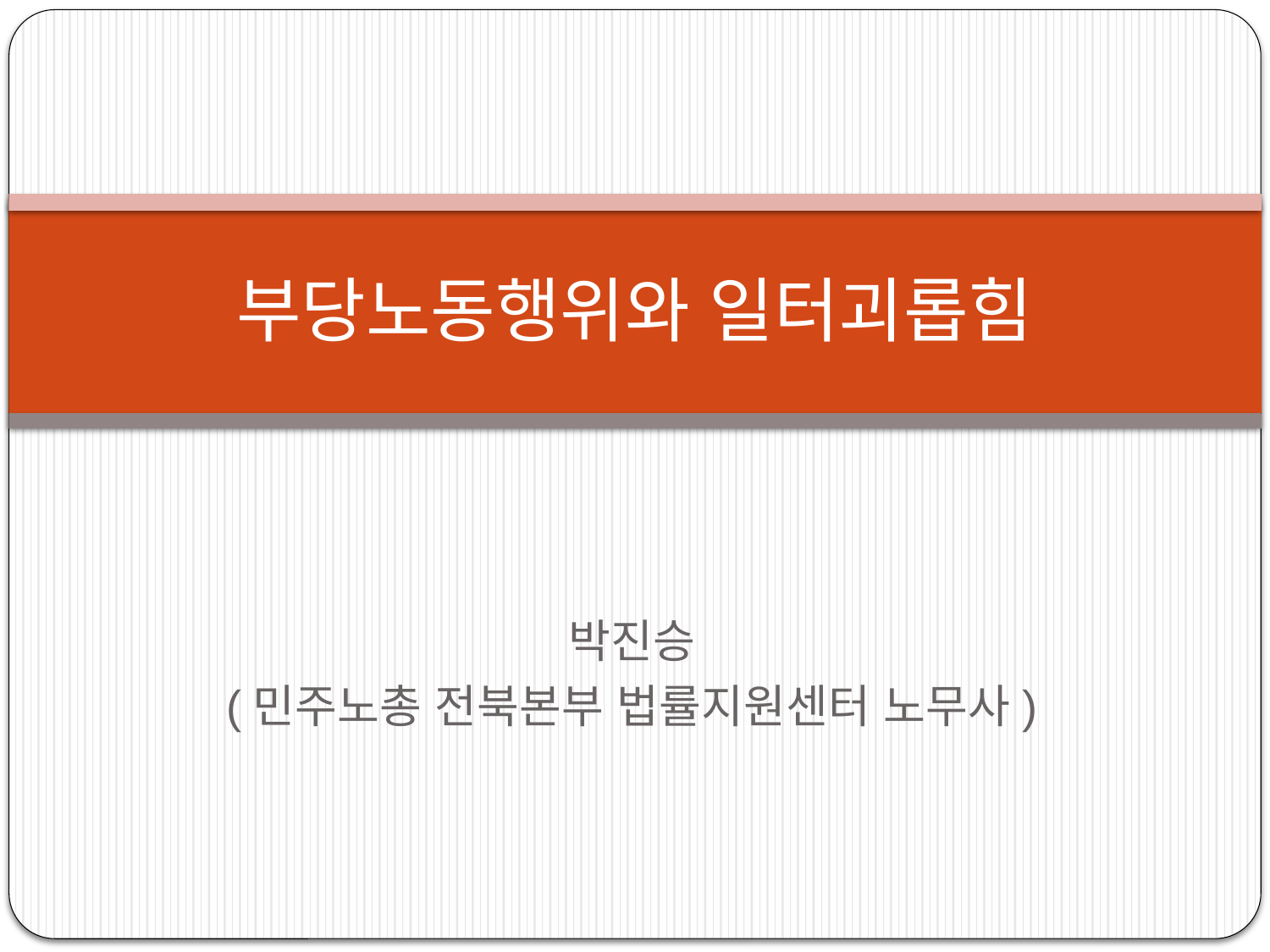

# 부당노동행위와 일터괴롭힘
박진승
(민주노총 전북본부 법률지원센터 노무사)